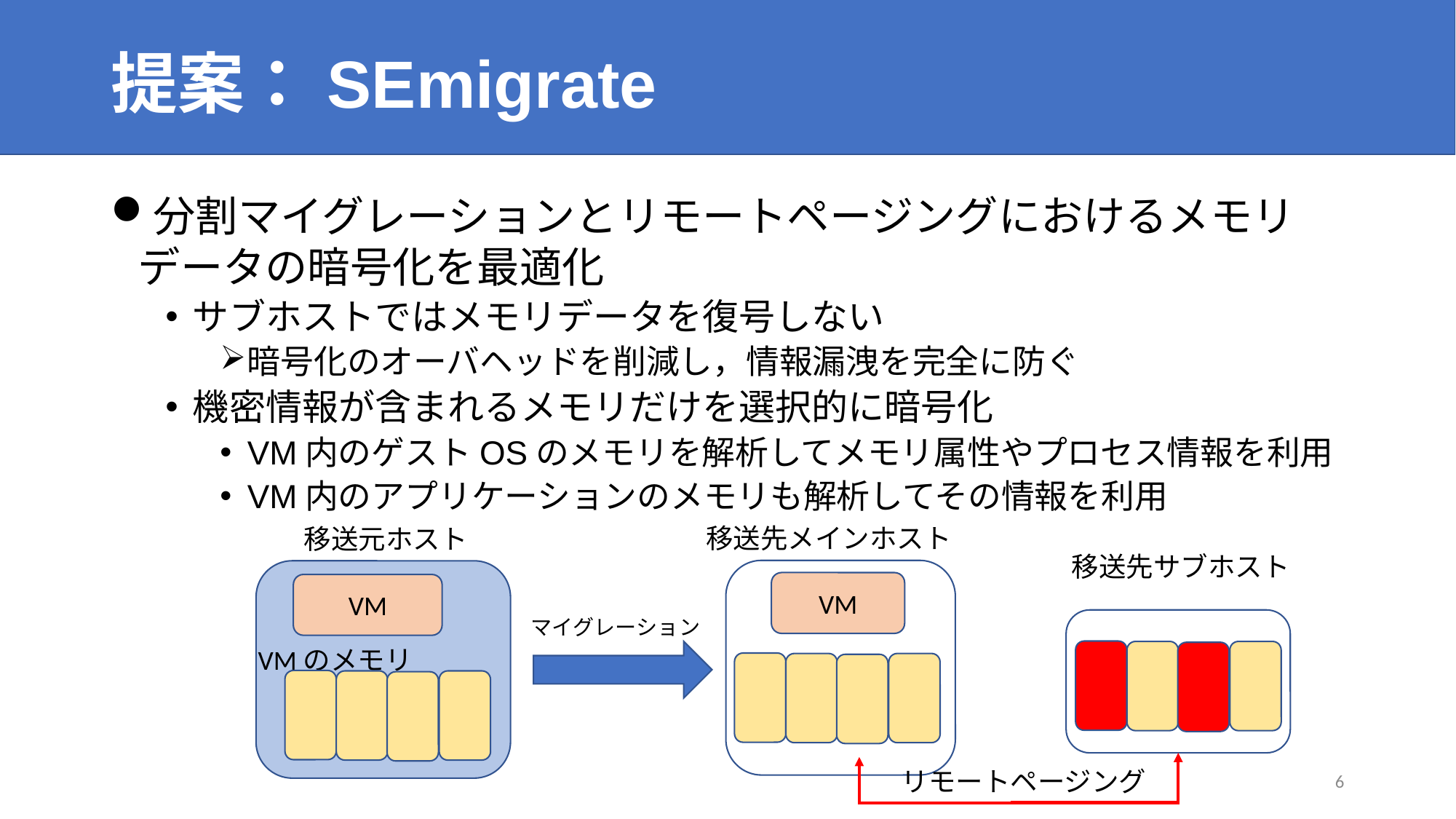

# 提案：SEmigrate
分割マイグレーションとリモートページングにおけるメモリデータの暗号化を最適化
サブホストではメモリデータを復号しない
暗号化のオーバヘッドを削減し，情報漏洩を完全に防ぐ
機密情報が含まれるメモリだけを選択的に暗号化
VM内のゲストOSのメモリを解析してメモリ属性やプロセス情報を利用
VM内のアプリケーションのメモリも解析してその情報を利用

移送先メインホスト
移送元ホスト
移送先サブホスト

VM
VM
マイグレーション

VMのメモリ

リモートページング
6